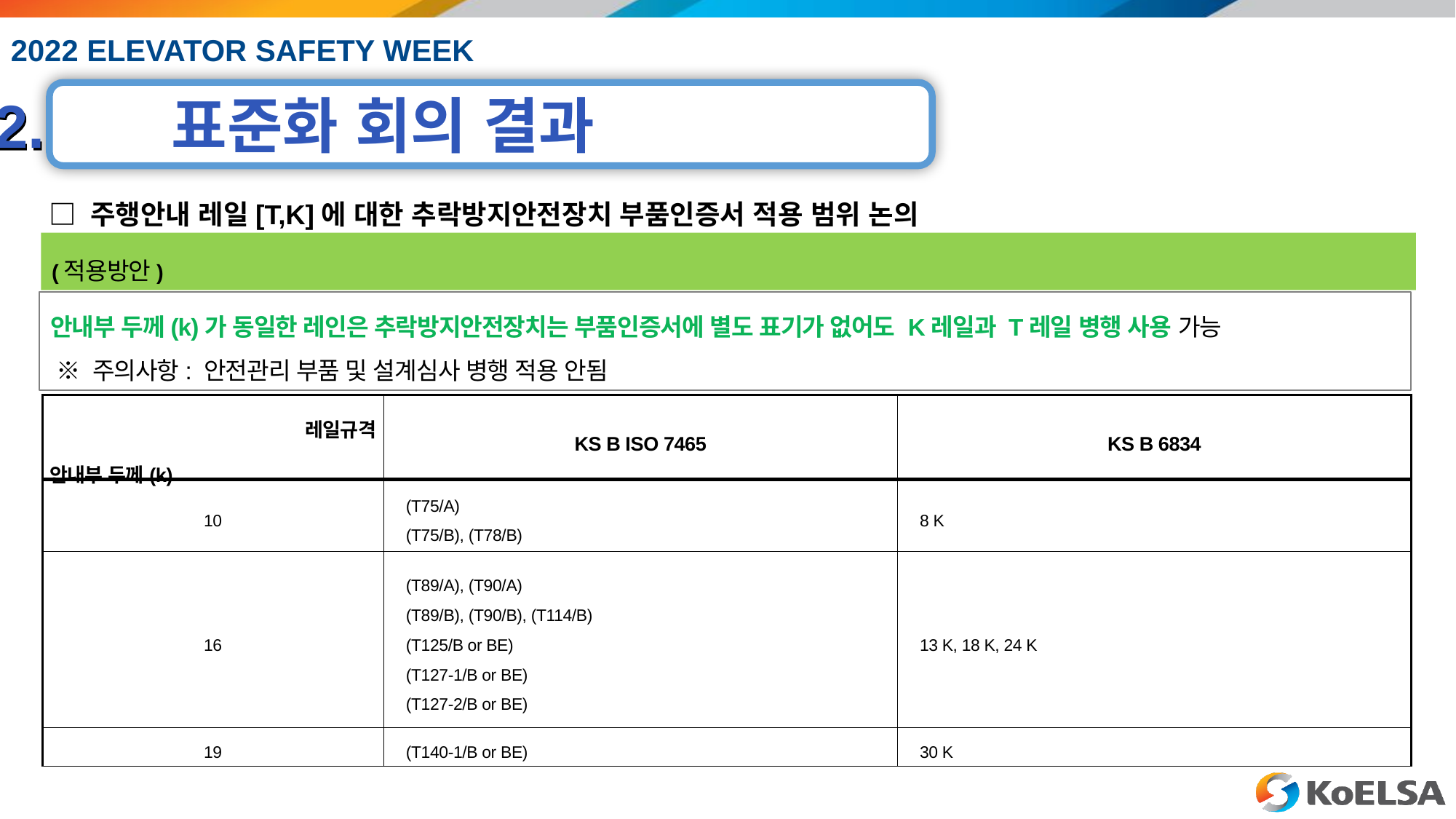

□ 주행안내 레일[T,K]에 대한 추락방지안전장치 부품인증서 적용 범위 논의
(적용방안)
안내부 두께(k)가 동일한 레인은 추락방지안전장치는 부품인증서에 별도 표기가 없어도 K레일과 T레일 병행 사용 가능
 ※ 주의사항: 안전관리 부품 및 설계심사 병행 적용 안됨
| 레일규격 안내부 두께(k) | KS B ISO 7465 | KS B 6834 |
| --- | --- | --- |
| 10 | (T75/A) (T75/B), (T78/B) | 8 K |
| 16 | (T89/A), (T90/A) (T89/B), (T90/B), (T114/B) (T125/B or BE) (T127-1/B or BE) (T127-2/B or BE) | 13 K, 18 K, 24 K |
| 19 | (T140-1/B or BE) | 30 K |